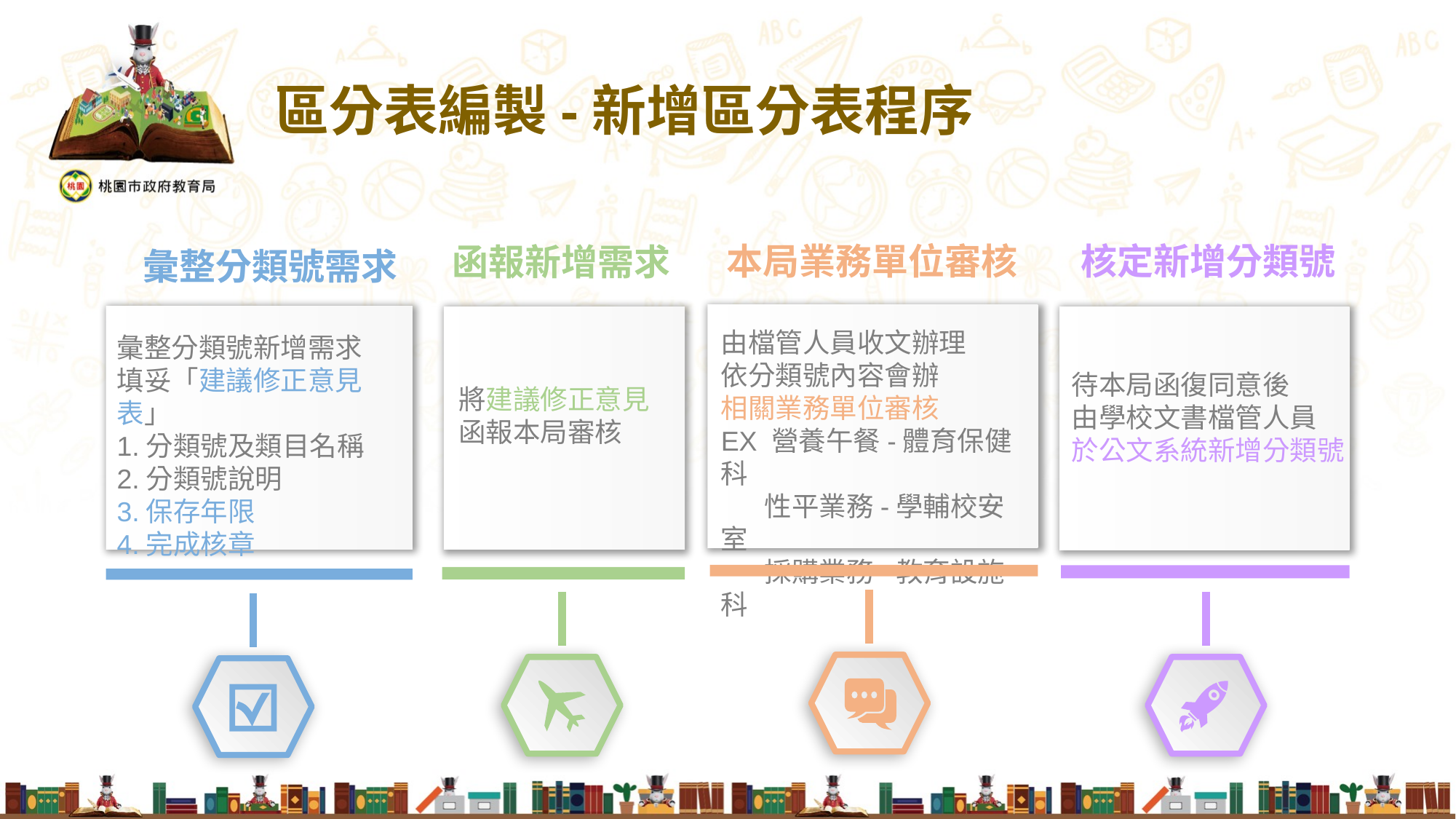

區分表編製-新增區分表程序
本局業務單位審核

由檔管人員收文辦理
依分類號內容會辦
相關業務單位審核
EX 營養午餐-體育保健科
      性平業務-學輔校安室
      採購業務-教育設施科

核定新增分類號

待本局函復同意後
由學校文書檔管人員
於公文系統新增分類號

函報新增需求

將建議修正意見
函報本局審核

彙整分類號需求

彙整分類號新增需求
填妥「建議修正意見表」
1.分類號及類目名稱
2.分類號說明
3.保存年限
4.完成核章